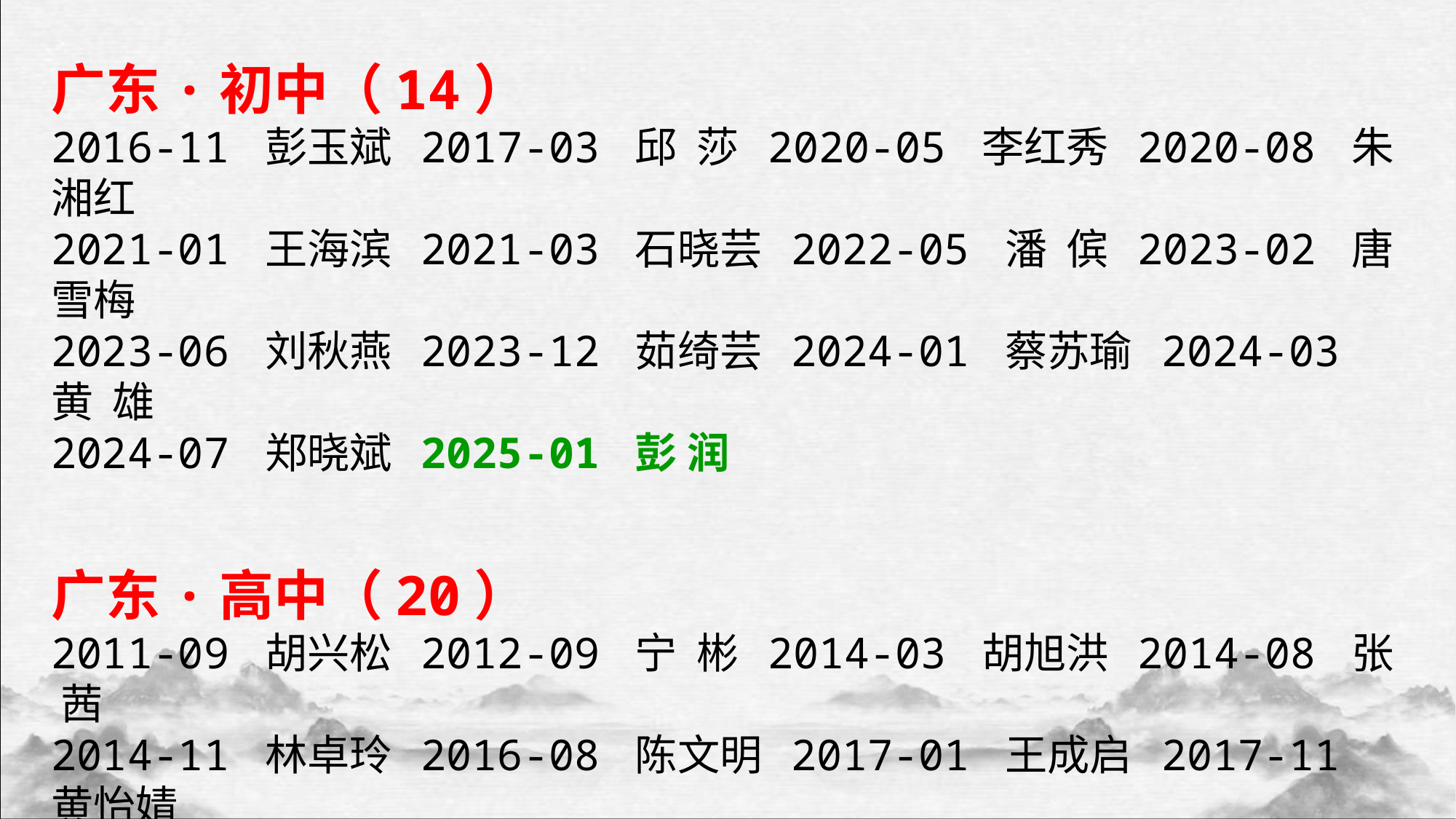

广东·初中（14）
2016-11 彭玉斌  2017-03 邱  莎  2020-05 李红秀  2020-08 朱湘红
2021-01 王海滨  2021-03 石晓芸  2022-05 潘  傧  2023-02 唐雪梅
2023-06 刘秋燕  2023-12 茹绮芸  2024-01 蔡苏瑜  2024-03 黄  雄
2024-07 郑晓斌  2025-01 彭 润

广东·高中（20）
2011-09 胡兴松  2012-09 宁  彬  2014-03 胡旭洪  2014-08 张  茜
2014-11 林卓玲  2016-08 陈文明  2017-01 王成启  2017-11 黄怡婧
2017-12 刘石成  2018-02 高永新  2020-06 陈式华  2021-05 王礼芳
2022-01 林黎华  2022-05 范竹发  2023-05 汪文龙  2023-06 杨永社 2023-10 孙国宽  2022-12 谢同心  2024-05 谢玉香  2025-03 尹小俊